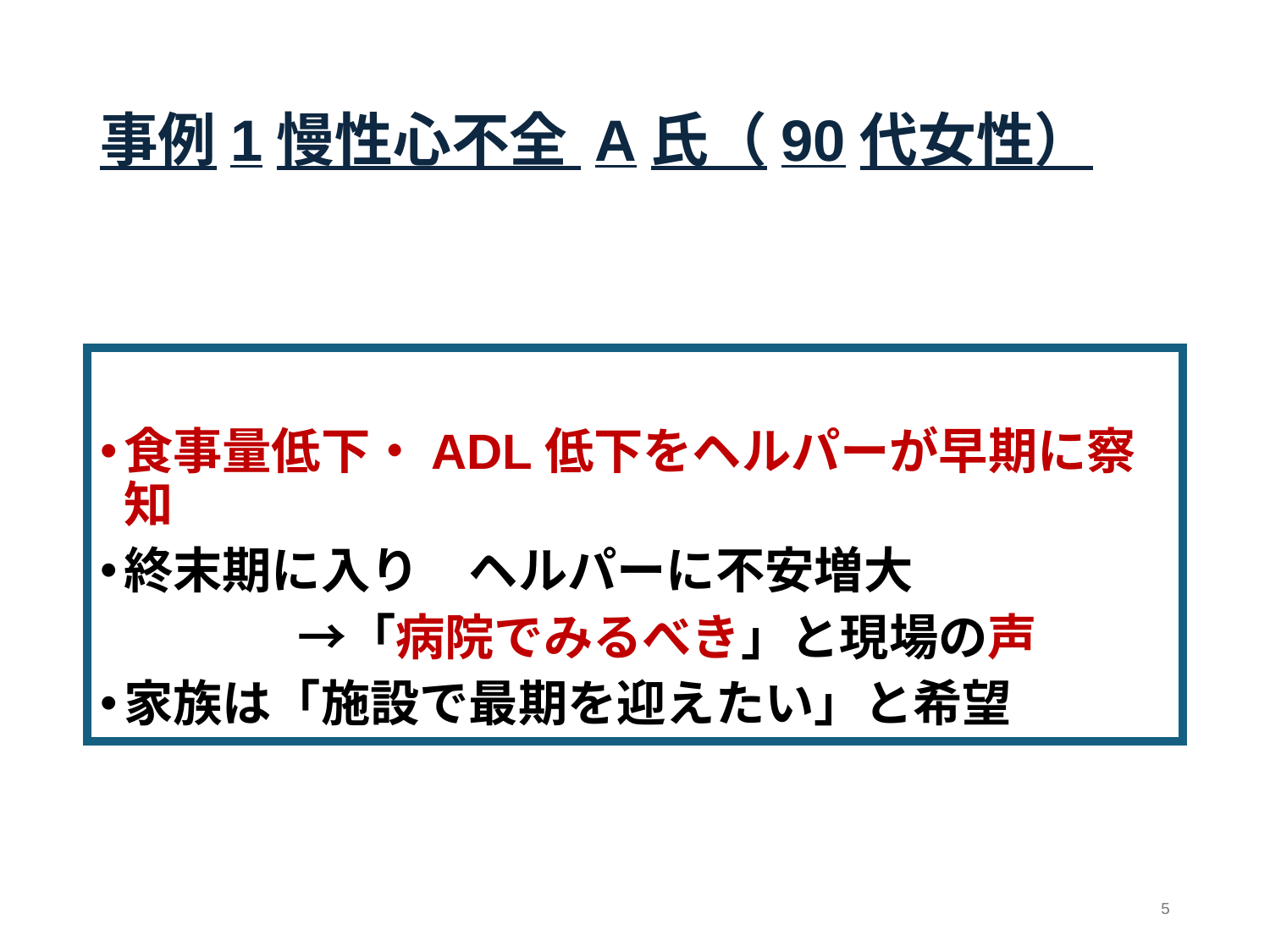

# 事例1慢性心不全 A氏（90代女性）

食事量低下・ADL低下をヘルパーが早期に察知
終末期に入り　ヘルパーに不安増大
　　　　→「病院でみるべき」と現場の声
家族は「施設で最期を迎えたい」と希望
5